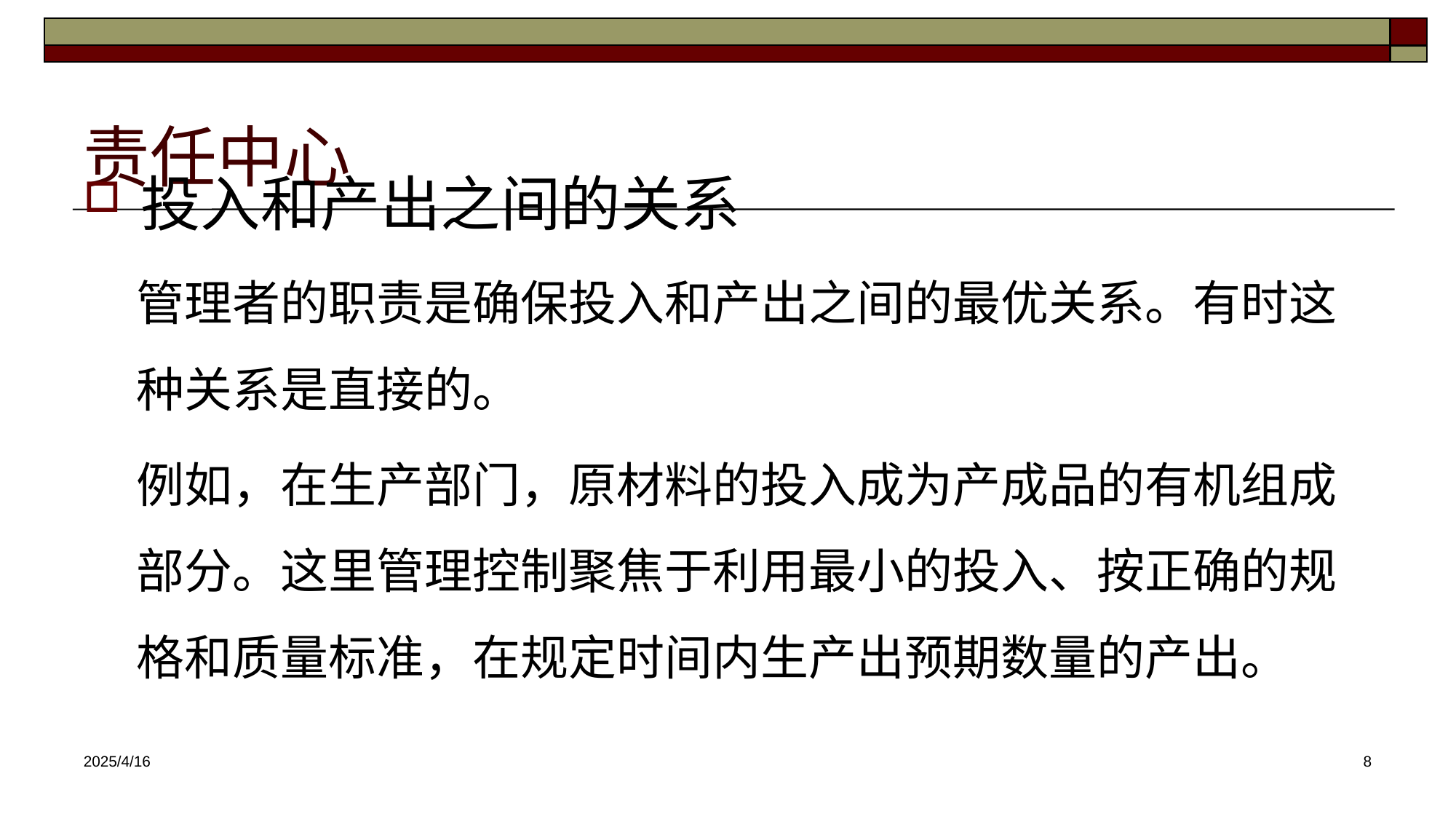

# 责任中心
投入和产出之间的关系
管理者的职责是确保投入和产出之间的最优关系。有时这种关系是直接的。
例如，在生产部门，原材料的投入成为产成品的有机组成部分。这里管理控制聚焦于利用最小的投入、按正确的规格和质量标准，在规定时间内生产出预期数量的产出。
2025/4/16
8